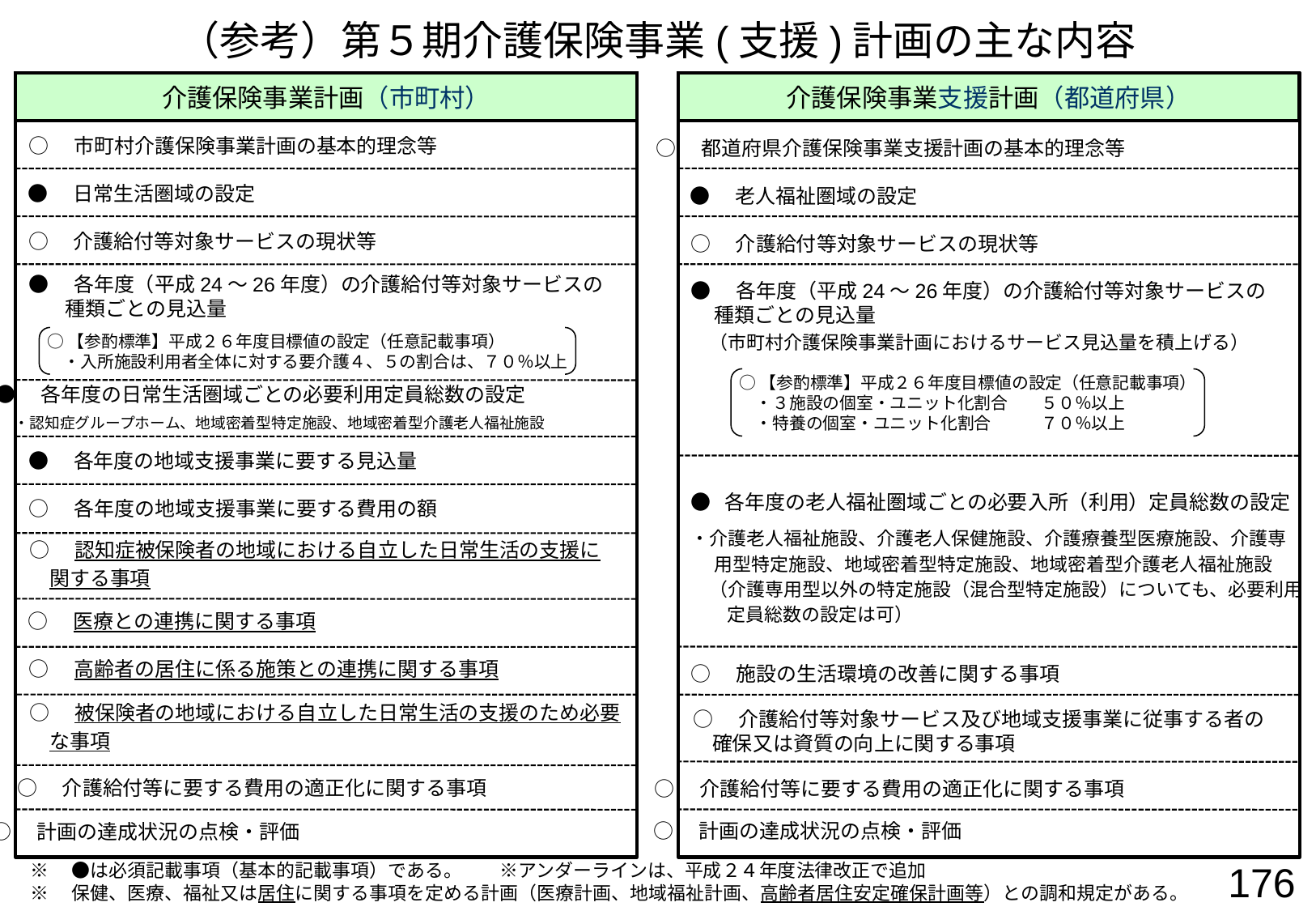

# （参考）第５期介護保険事業(支援)計画の主な内容
介護保険事業計画（市町村）

介護保険事業支援計画（都道府県）
○　市町村介護保険事業計画の基本的理念等
○　都道府県介護保険事業支援計画の基本的理念等
●　日常生活圏域の設定
●　老人福祉圏域の設定
○　介護給付等対象サービスの現状等
○　介護給付等対象サービスの現状等
●　各年度（平成24～26年度）の介護給付等対象サービスの種類ごとの見込量
●　各年度（平成24～26年度）の介護給付等対象サービスの種類ごとの見込量
　（市町村介護保険事業計画におけるサービス見込量を積上げる）
○【参酌標準】平成２６年度目標値の設定（任意記載事項）
　・入所施設利用者全体に対する要介護４、５の割合は、７０％以上
○【参酌標準】平成２６年度目標値の設定（任意記載事項）
　・３施設の個室・ユニット化割合　　５０％以上
　・特養の個室・ユニット化割合　　　７０％以上
●　各年度の日常生活圏域ごとの必要利用定員総数の設定
　・認知症グループホーム、地域密着型特定施設、地域密着型介護老人福祉施設
●　各年度の地域支援事業に要する見込量
●  各年度の老人福祉圏域ごとの必要入所（利用）定員総数の設定
・介護老人福祉施設、介護老人保健施設、介護療養型医療施設、介護専用型特定施設、地域密着型特定施設、地域密着型介護老人福祉施設
　（介護専用型以外の特定施設（混合型特定施設）についても、必要利用定員総数の設定は可）
○　各年度の地域支援事業に要する費用の額
○　認知症被保険者の地域における自立した日常生活の支援に
　関する事項
○　医療との連携に関する事項
○　高齢者の居住に係る施策との連携に関する事項
○　施設の生活環境の改善に関する事項
○　被保険者の地域における自立した日常生活の支援のため必要
　な事項
 ○　介護給付等対象サービス及び地域支援事業に従事する者の確保又は資質の向上に関する事項
○　介護給付等に要する費用の適正化に関する事項
○　介護給付等に要する費用の適正化に関する事項
○　計画の達成状況の点検・評価
○　計画の達成状況の点検・評価
176
※　●は必須記載事項（基本的記載事項）である。　　※アンダーラインは、平成２４年度法律改正で追加
※　保健、医療、福祉又は居住に関する事項を定める計画（医療計画、地域福祉計画、高齢者居住安定確保計画等）との調和規定がある。